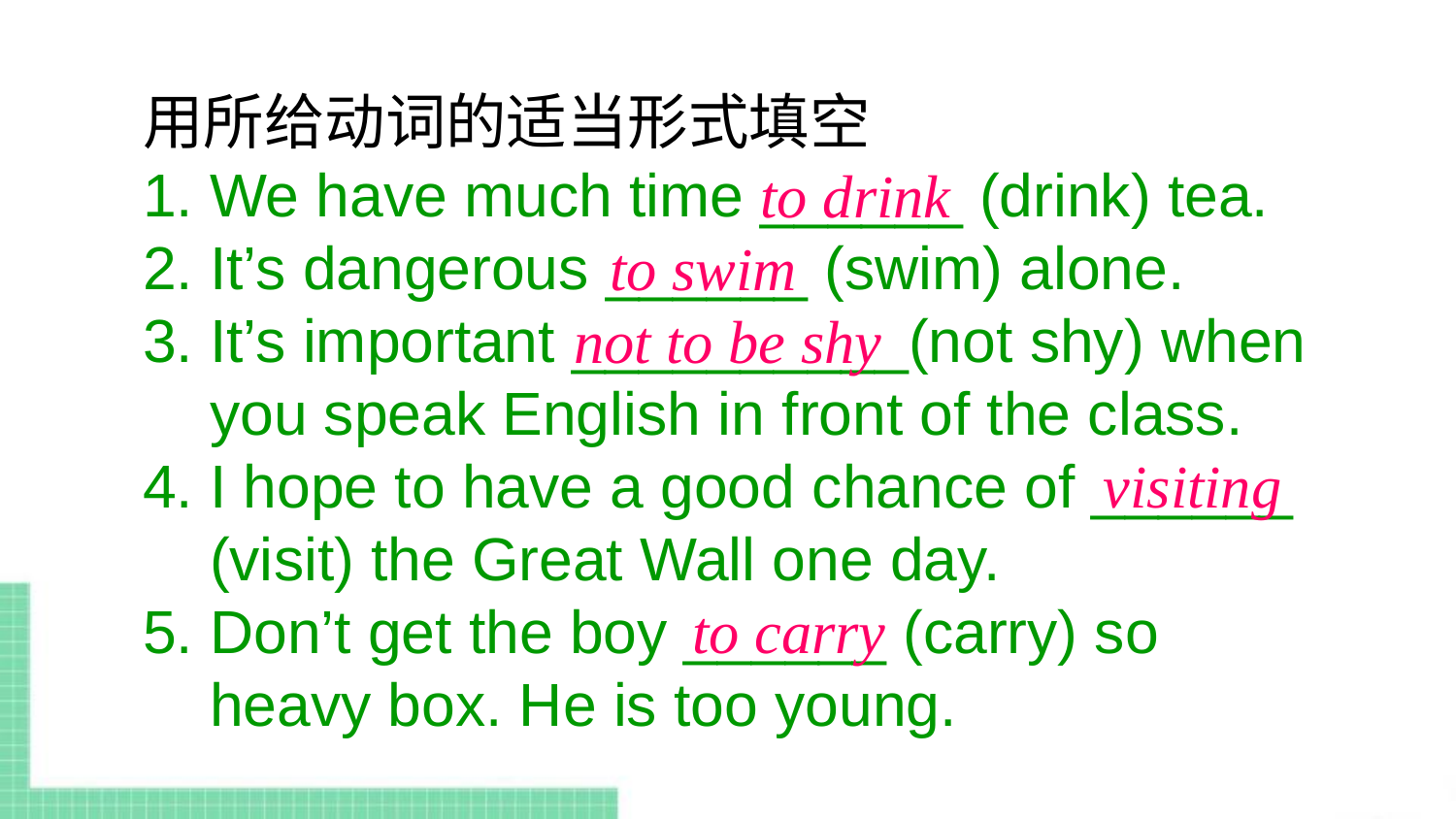

用所给动词的适当形式填空
1. We have much time ______ (drink) tea.
2. It’s dangerous ______ (swim) alone.
3. It’s important __________(not shy) when
    you speak English in front of the class.
4. I hope to have a good chance of ______
    (visit) the Great Wall one day.
5. Don’t get the boy ______ (carry) so
    heavy box. He is too young.
 to drink
 to swim
 not to be shy
visiting
 to carry